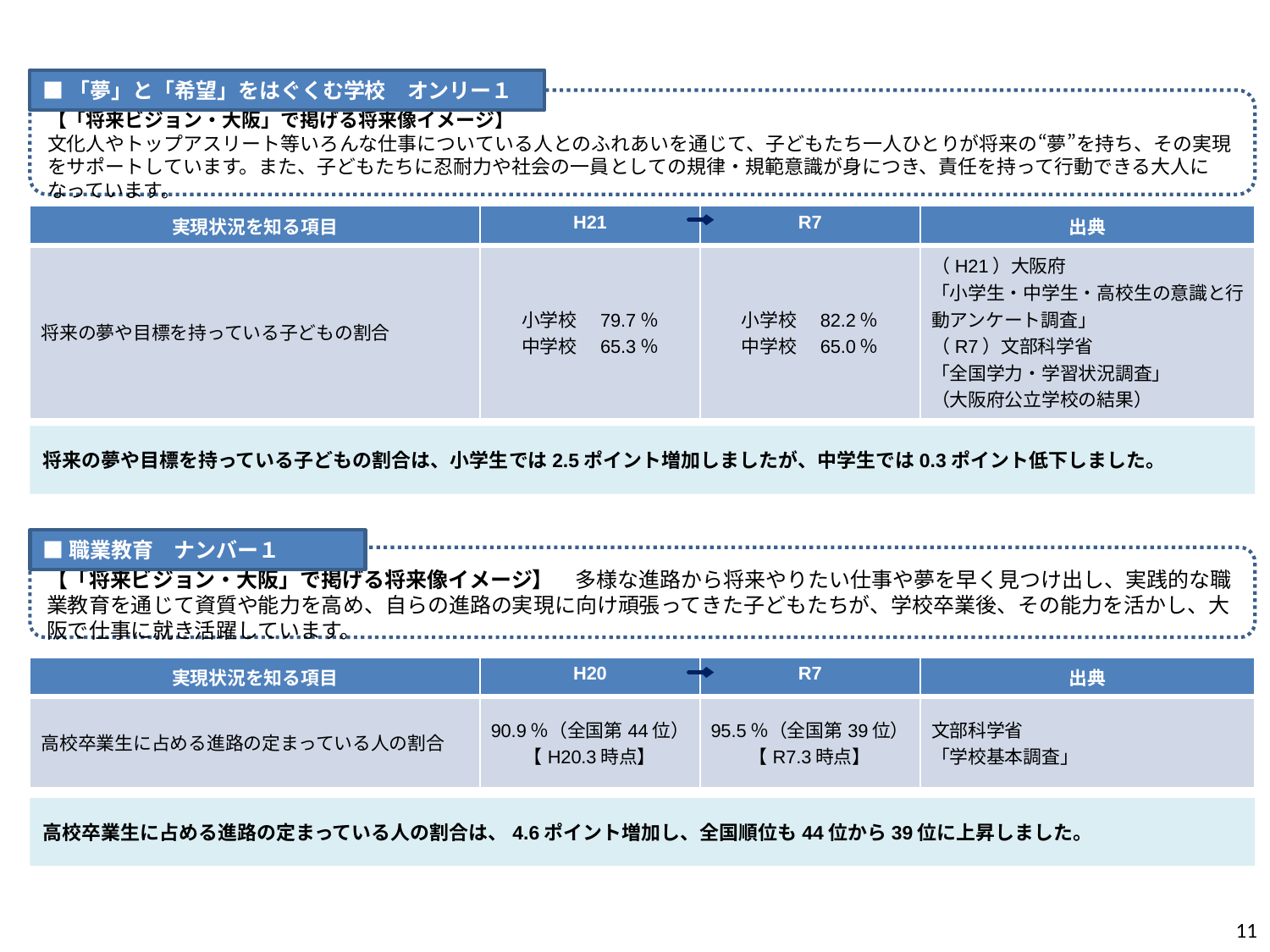

■「夢」と「希望」をはぐくむ学校　オンリー１

【「将来ビジョン・大阪」で掲げる将来像イメージ】
文化人やトップアスリート等いろんな仕事についている人とのふれあいを通じて、子どもたち一人ひとりが将来の“夢”を持ち、その実現をサポートしています。また、子どもたちに忍耐力や社会の一員としての規律・規範意識が身につき、責任を持って行動できる大人になっています。
| 実現状況を知る項目 | H21 | R7 | 出典 |
| --- | --- | --- | --- |
| 将来の夢や目標を持っている子どもの割合 | 小学校　79.7％ 中学校　65.3％ | 小学校　82.2％ 中学校　65.0％ | （H21）大阪府 「小学生・中学生・高校生の意識と行動アンケート調査」 （R7）文部科学省 「全国学力・学習状況調査」 （大阪府公立学校の結果） |
将来の夢や目標を持っている子どもの割合は、小学生では2.5ポイント増加しましたが、中学生では0.3ポイント低下しました。
■職業教育　ナンバー１

【「将来ビジョン・大阪」で掲げる将来像イメージ】　多様な進路から将来やりたい仕事や夢を早く見つけ出し、実践的な職業教育を通じて資質や能力を高め、自らの進路の実現に向け頑張ってきた子どもたちが、学校卒業後、その能力を活かし、大阪で仕事に就き活躍しています。
| 実現状況を知る項目 | H20 | R7 | 出典 |
| --- | --- | --- | --- |
| 高校卒業生に占める進路の定まっている人の割合 | 90.9％（全国第44位） 【H20.3時点】 | 95.5％（全国第39位） 【R7.3時点】 | 文部科学省 「学校基本調査」 |
高校卒業生に占める進路の定まっている人の割合は、4.6ポイント増加し、全国順位も44位から39位に上昇しました。
11